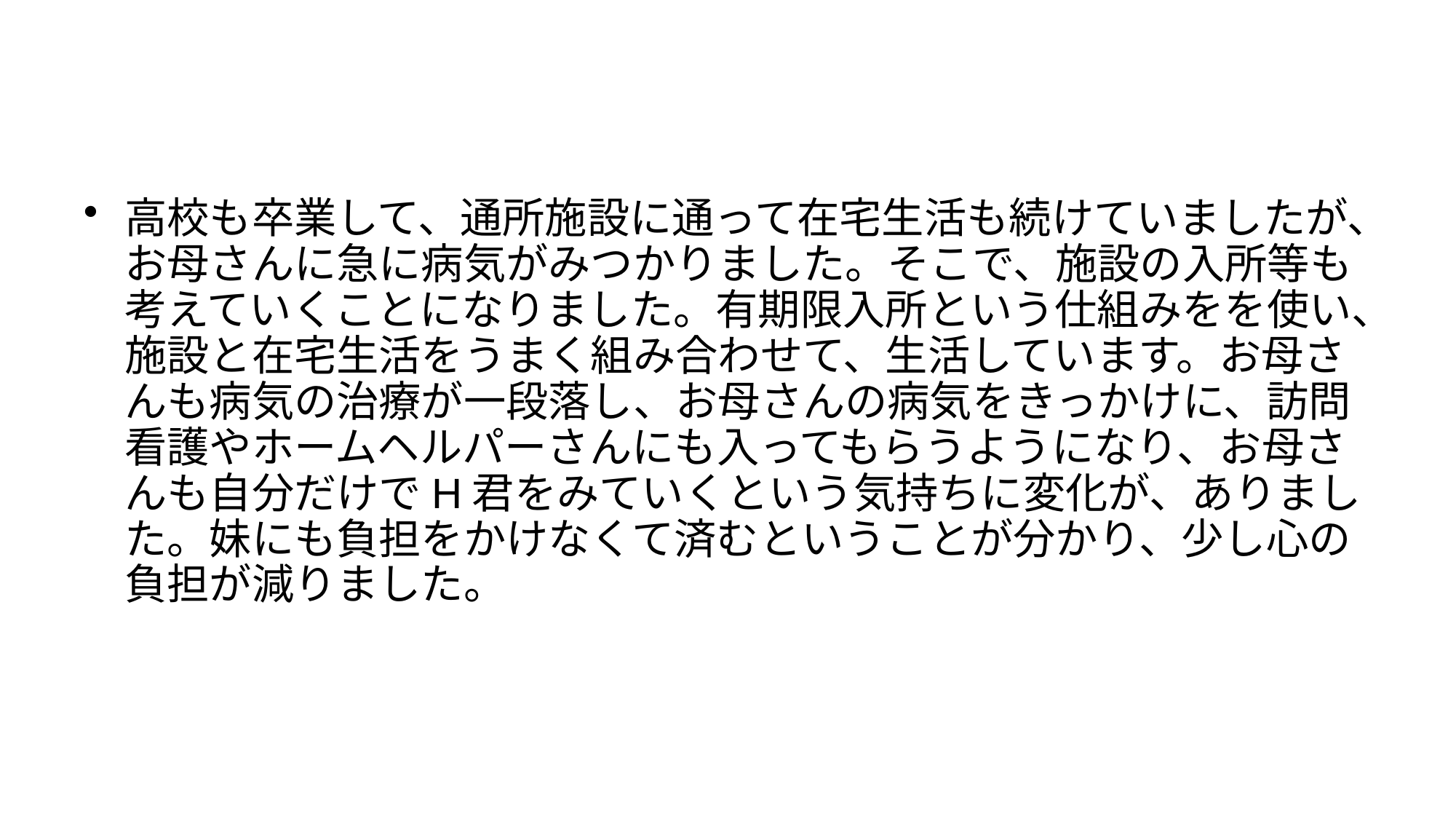

#
高校も卒業して、通所施設に通って在宅生活も続けていましたが、お母さんに急に病気がみつかりました。そこで、施設の入所等も考えていくことになりました。有期限入所という仕組みをを使い、施設と在宅生活をうまく組み合わせて、生活しています。お母さんも病気の治療が一段落し、お母さんの病気をきっかけに、訪問看護やホームヘルパーさんにも入ってもらうようになり、お母さんも自分だけでH君をみていくという気持ちに変化が、ありました。妹にも負担をかけなくて済むということが分かり、少し心の負担が減りました。